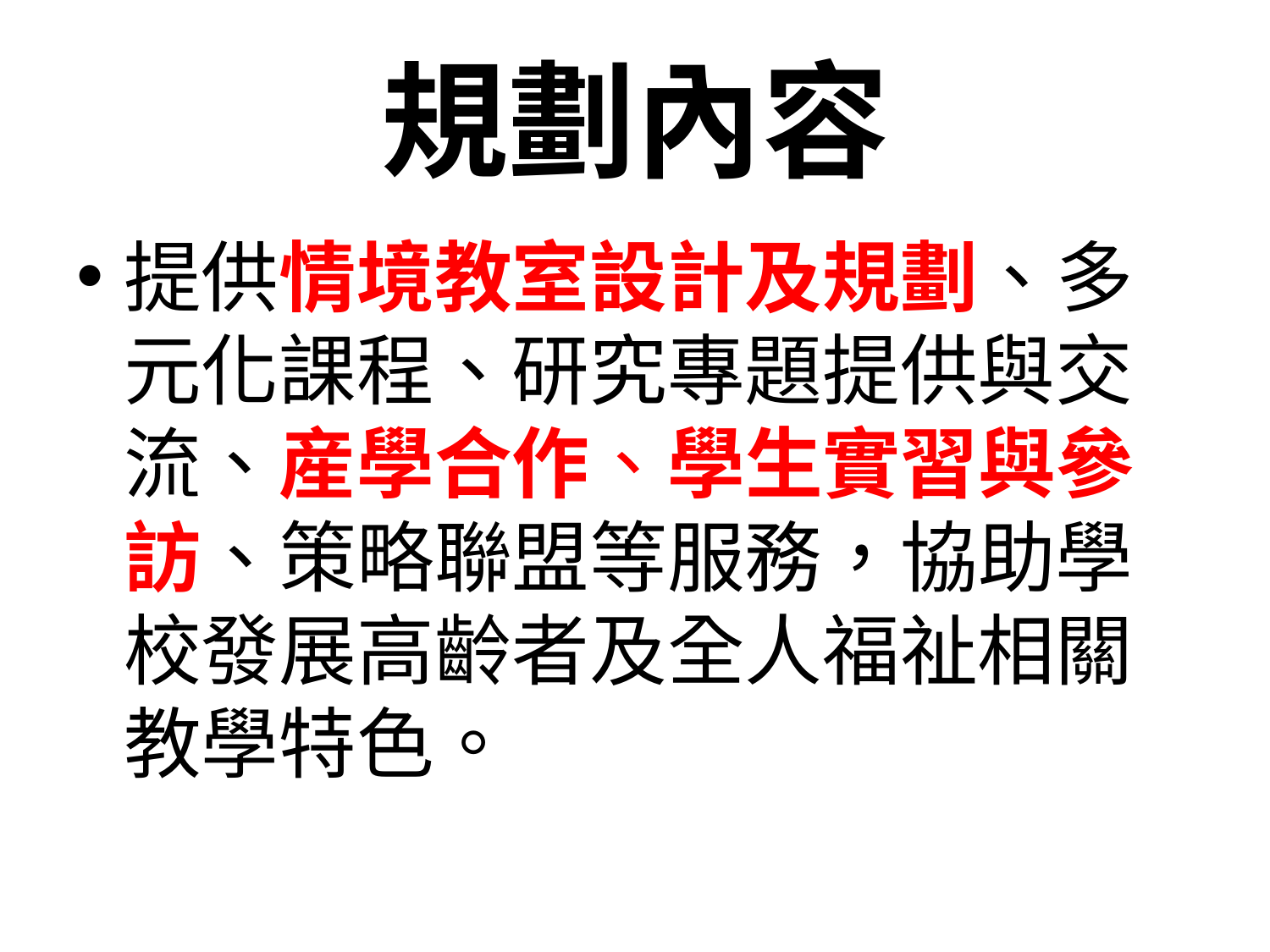

# 規劃內容
提供情境教室設計及規劃、多元化課程、研究專題提供與交流、産學合作、學生實習與參訪、策略聯盟等服務，協助學校發展高齡者及全人福祉相關教學特色。